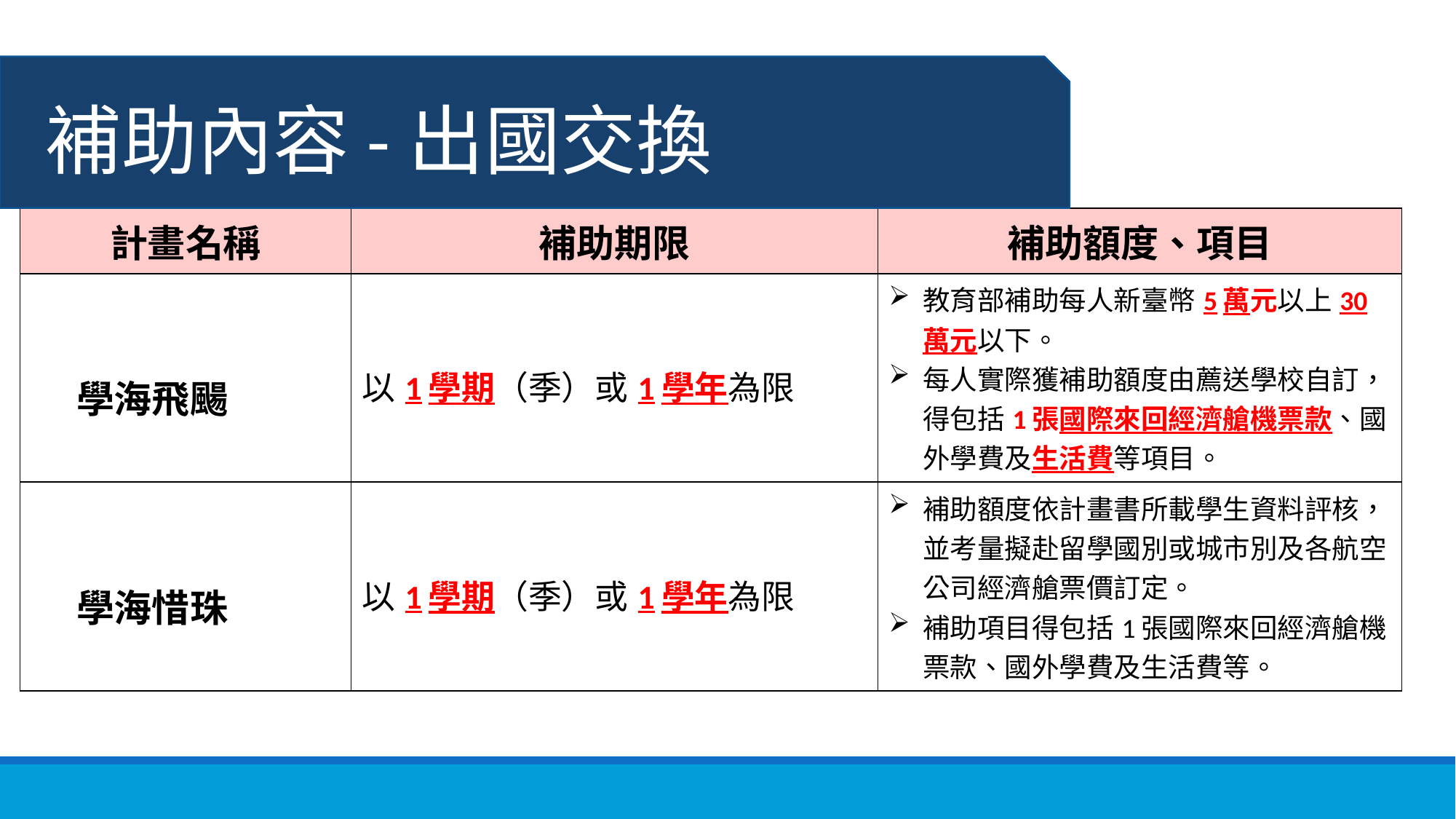

補助內容-出國交換
| 計畫名稱 | 補助期限 | 補助額度、項目 |
| --- | --- | --- |
| 學海飛颺 | 以1學期（季）或1學年為限 | 教育部補助每人新臺幣5萬元以上30萬元以下。 每人實際獲補助額度由薦送學校自訂，得包括1張國際來回經濟艙機票款、國外學費及生活費等項目。 |
| 學海惜珠 | 以1學期（季）或1學年為限 | 補助額度依計畫書所載學生資料評核，並考量擬赴留學國別或城市別及各航空公司經濟艙票價訂定。 補助項目得包括1張國際來回經濟艙機票款、國外學費及生活費等。 |